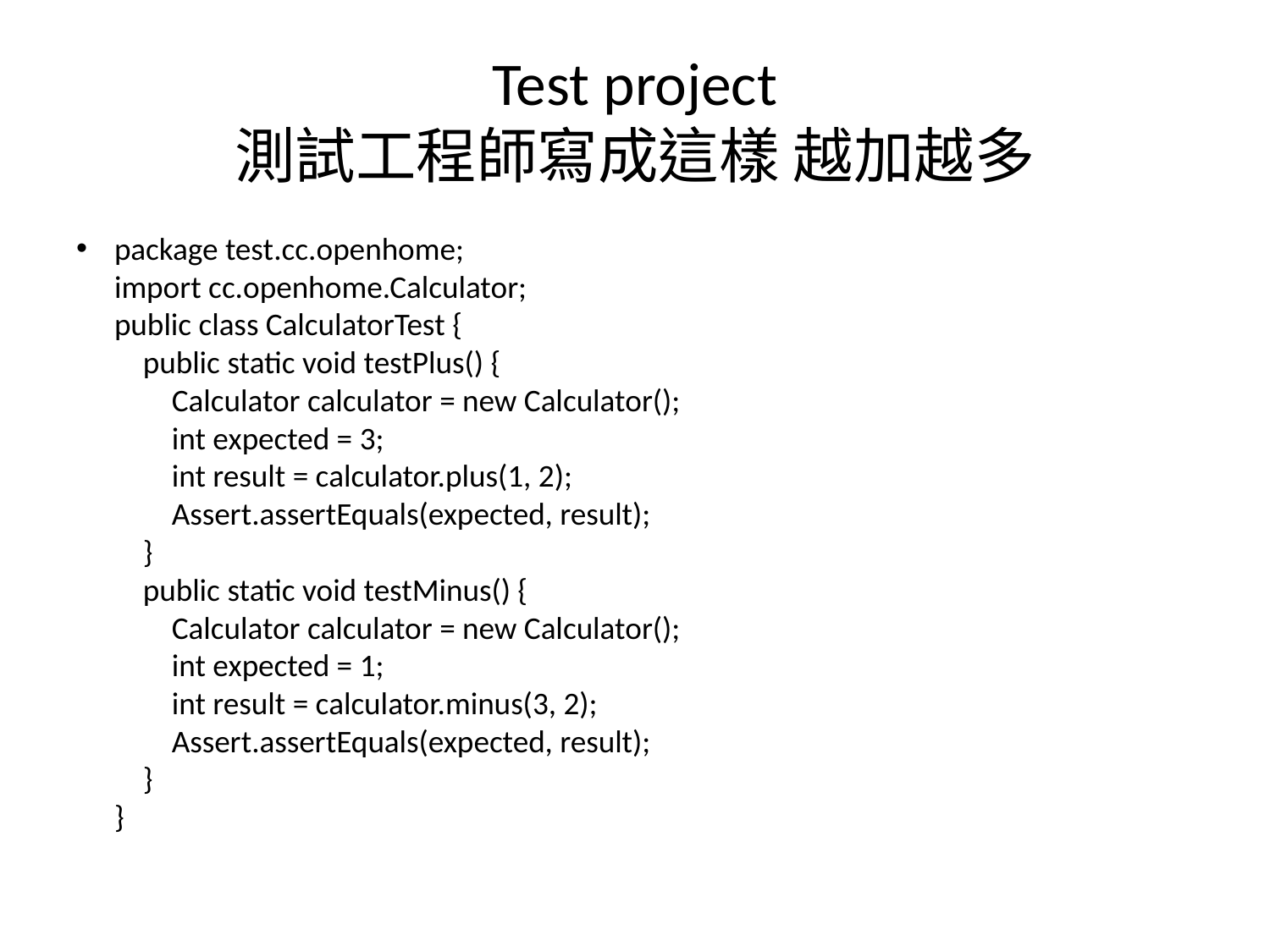

# Test project 測試工程師寫成這樣 越加越多
package test.cc.openhome;
import cc.openhome.Calculator;
public class CalculatorTest {
    public static void testPlus() {
        Calculator calculator = new Calculator();
        int expected = 3;
        int result = calculator.plus(1, 2);
        Assert.assertEquals(expected, result);
    }
    public static void testMinus() {
        Calculator calculator = new Calculator();
        int expected = 1;
        int result = calculator.minus(3, 2);
        Assert.assertEquals(expected, result);
    }
}